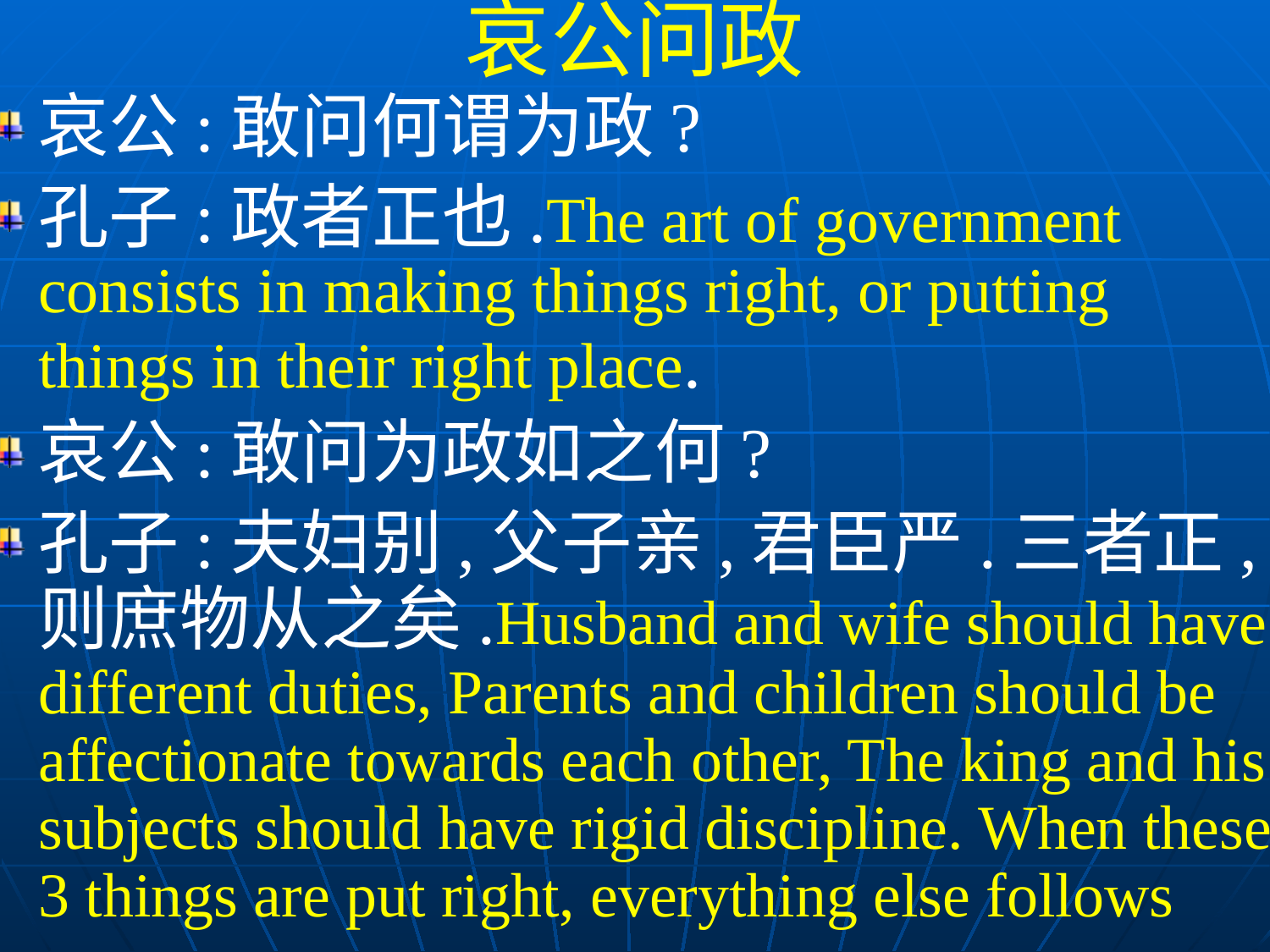

哀公问政
哀公:敢问何谓为政?
孔子:政者正也.The art of government consists in making things right, or putting things in their right place.
哀公:敢问为政如之何?
孔子:夫妇别,父子亲,君臣严.三者正,则庶物从之矣.Husband and wife should have different duties, Parents and children should be affectionate towards each other, The king and his subjects should have rigid discipline. When these 3 things are put right, everything else follows